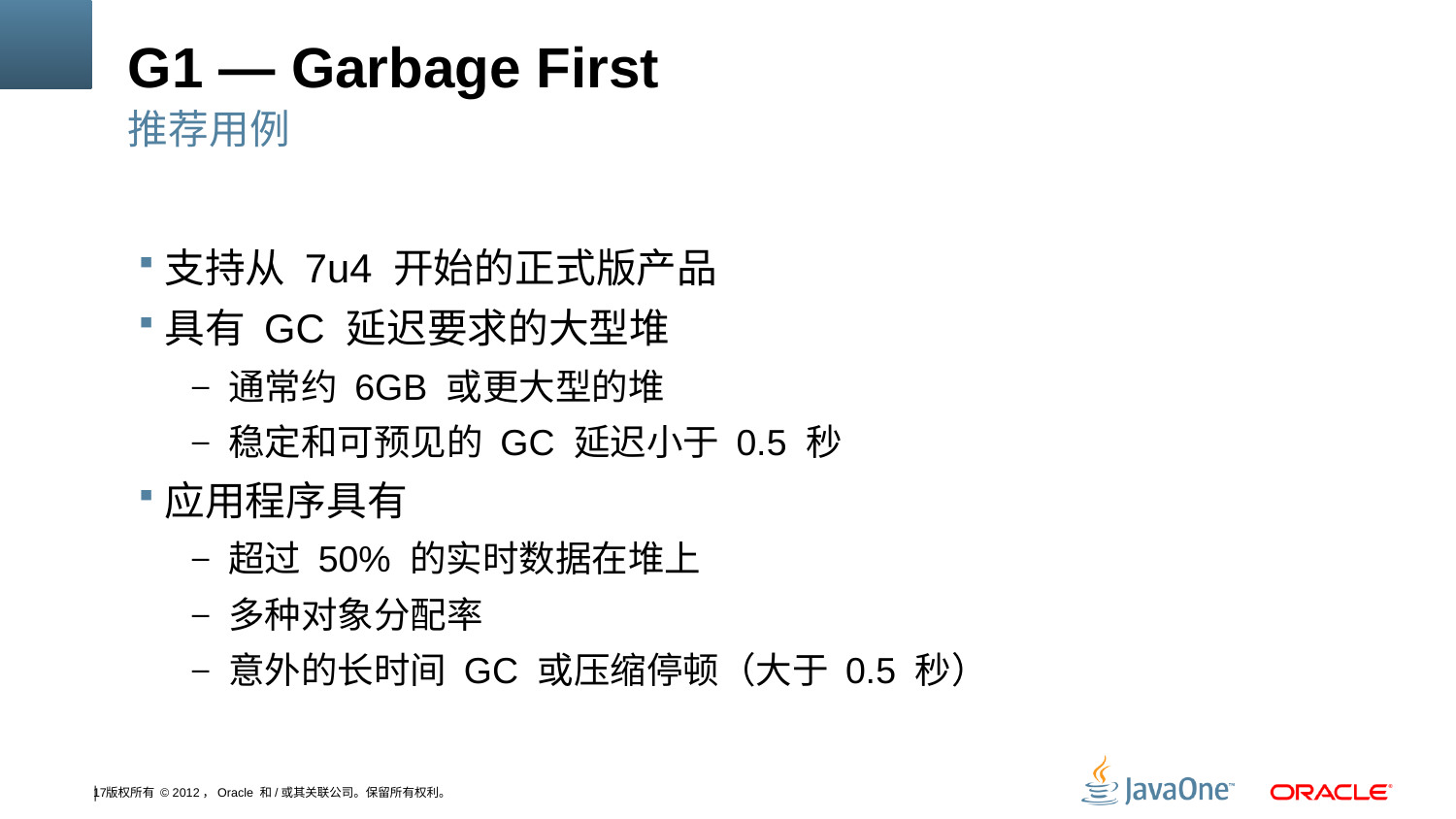

# G1 — Garbage First
推荐用例
支持从 7u4 开始的正式版产品
具有 GC 延迟要求的大型堆
通常约 6GB 或更大型的堆
稳定和可预见的 GC 延迟小于 0.5 秒
应用程序具有
超过 50% 的实时数据在堆上
多种对象分配率
意外的长时间 GC 或压缩停顿（大于 0.5 秒）